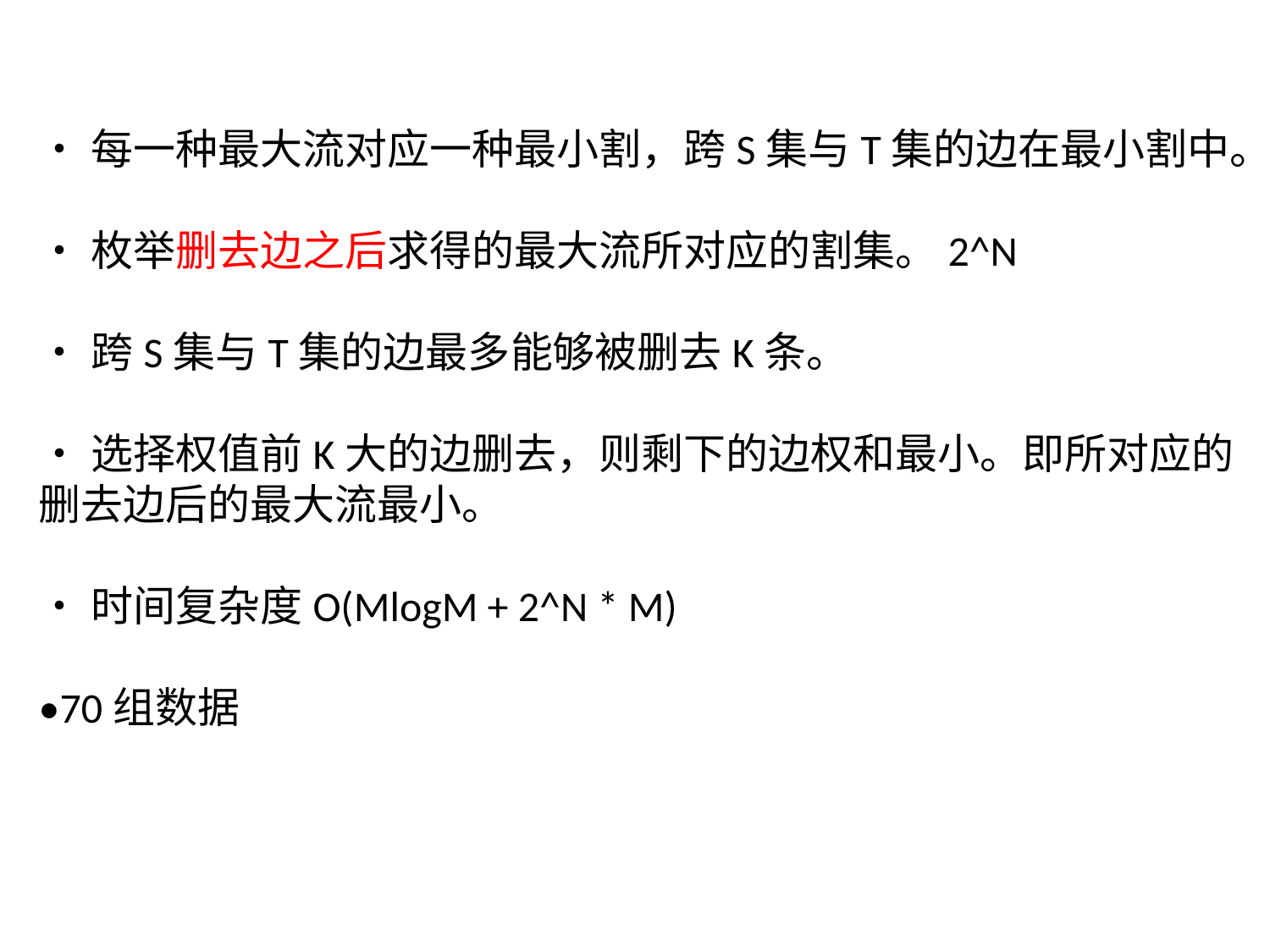

•每一种最大流对应一种最小割，跨S集与T集的边在最小割中。

•枚举删去边之后求得的最大流所对应的割集。2^N

•跨S集与T集的边最多能够被删去K条。

•选择权值前K大的边删去，则剩下的边权和最小。即所对应的
删去边后的最大流最小。

•时间复杂度O(MlogM + 2^N * M)

•70组数据